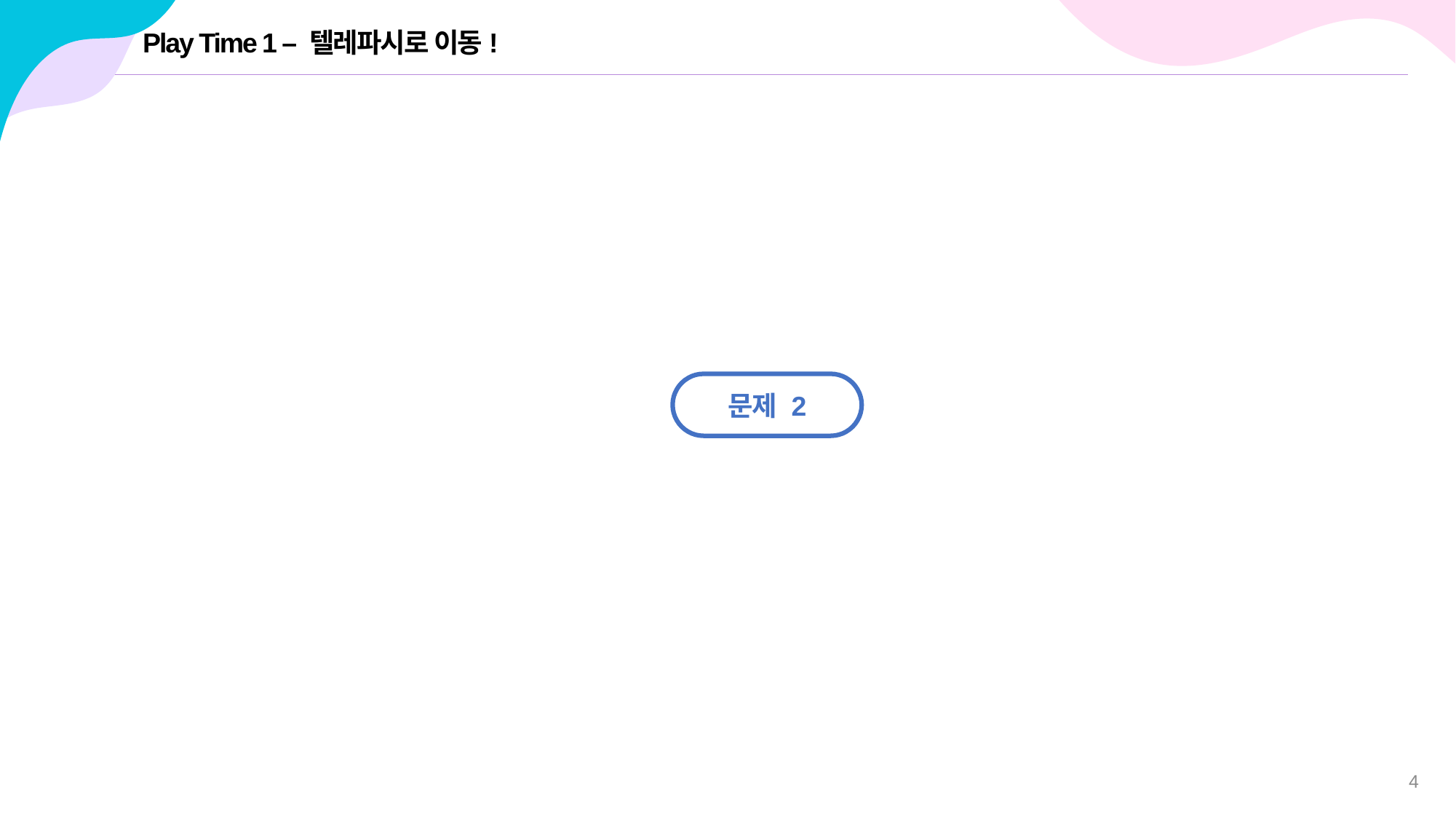

# Play Time 1 – 텔레파시로 이동!
문제 2
4